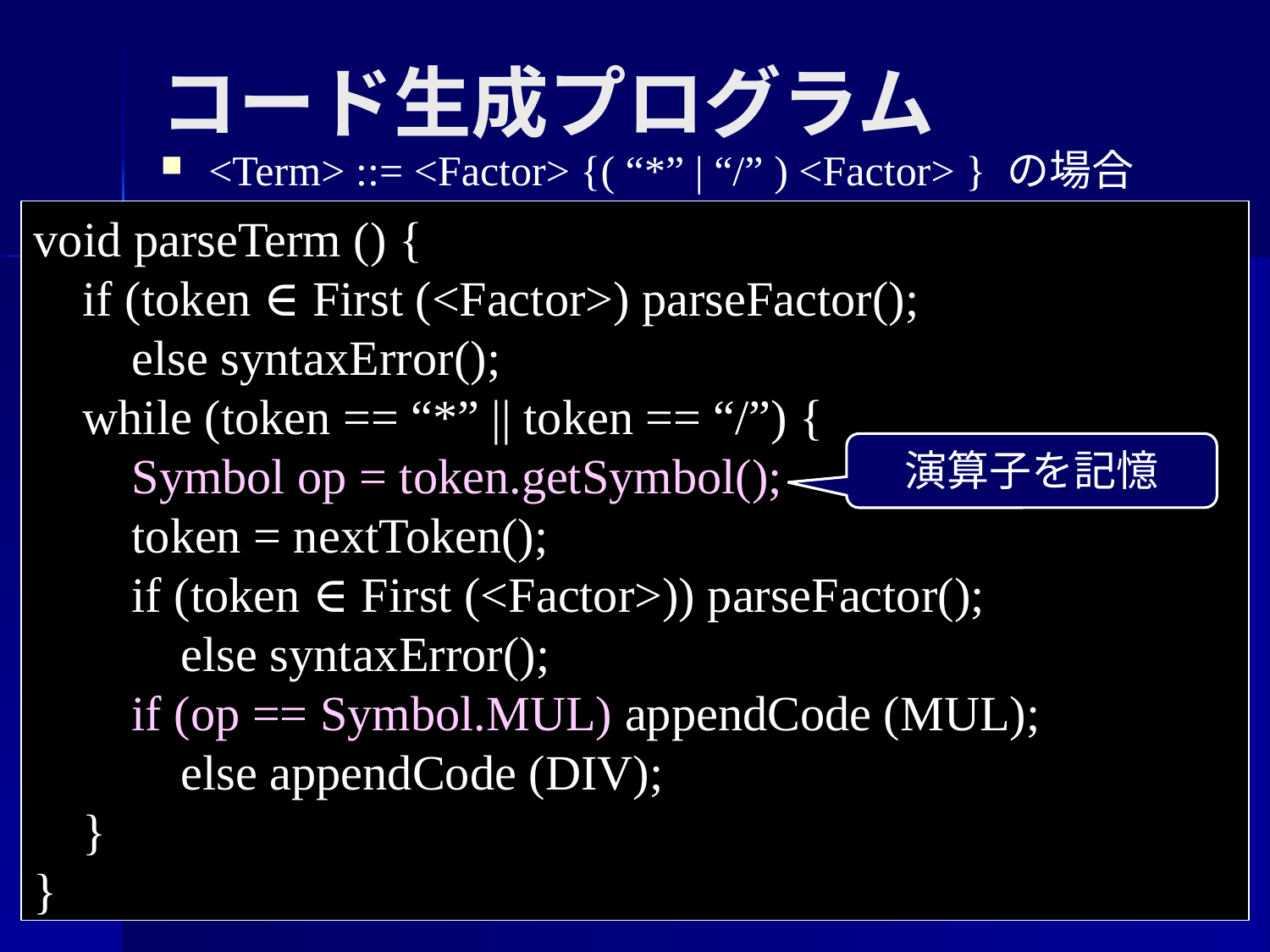

コード生成プログラム
<Term> ::= <Factor> {( “*” | “/” ) <Factor> } の場合
void parseTerm () {
    if (token ∈ First (<Factor>) parseFactor();
        else syntaxError();
    while (token == “*” || token == “/”) {
        Symbol op = token.getSymbol();
        token = nextToken();
        if (token ∈ First (<Factor>)) parseFactor();
            else syntaxError();
        if (op == Symbol.MUL) appendCode (MUL);
            else appendCode (DIV);
    }
}
演算子を記憶